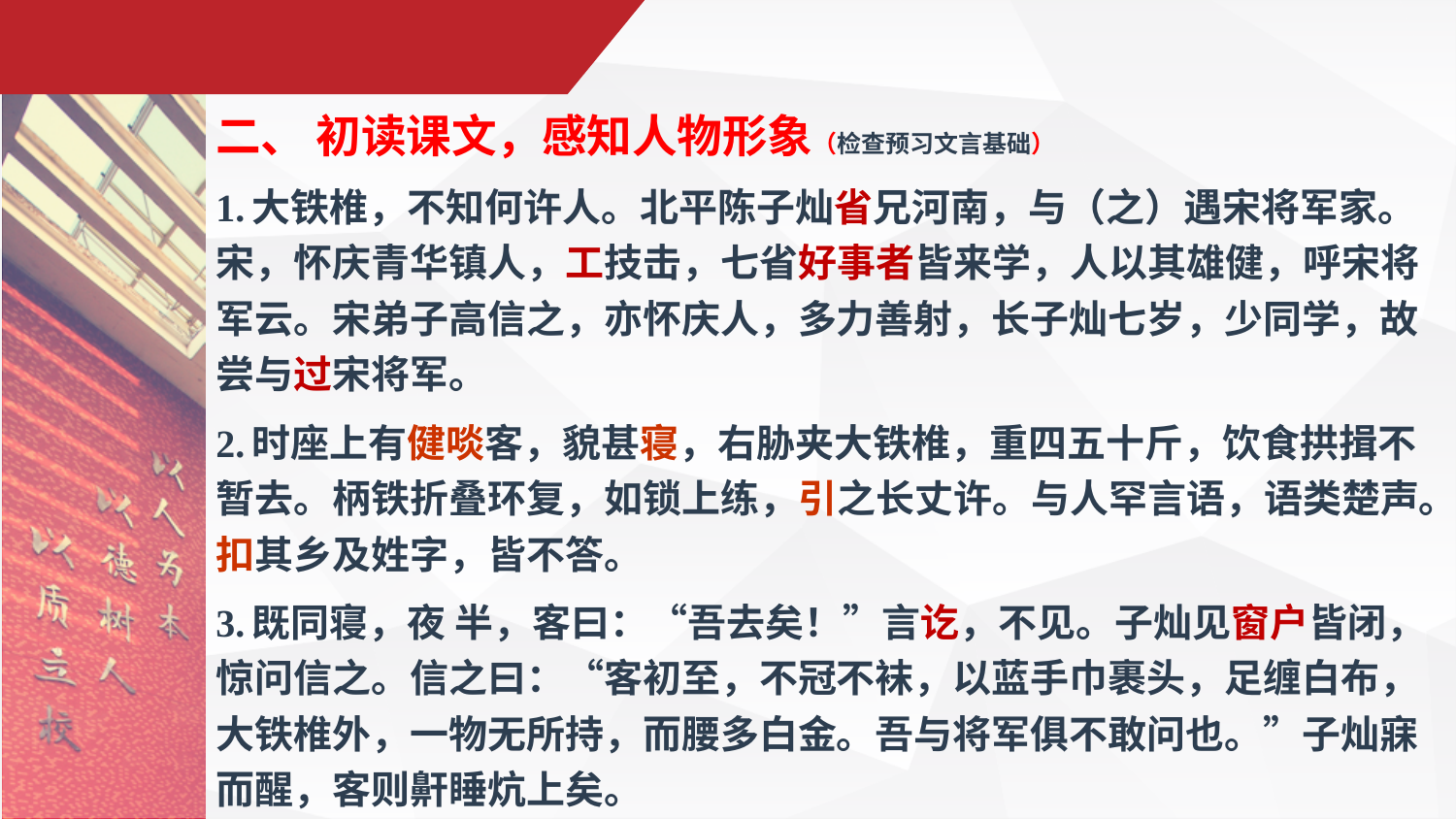

二、 初读课文，感知人物形象（检查预习文言基础）
1.大铁椎，不知何许人。北平陈子灿省兄河南，与（之）遇宋将军家。宋，怀庆青华镇人，工技击，七省好事者皆来学，人以其雄健，呼宋将军云。宋弟子高信之，亦怀庆人，多力善射，长子灿七岁，少同学，故尝与过宋将军。
2.时座上有健啖客，貌甚寝，右胁夹大铁椎，重四五十斤，饮食拱揖不暂去。柄铁折叠环复，如锁上练，引之长丈许。与人罕言语，语类楚声。扣其乡及姓字，皆不答。
3.既同寝，夜 半，客曰：“吾去矣！”言讫，不见。子灿见窗户皆闭，惊问信之。信之曰：“客初至，不冠不袜，以蓝手巾裹头，足缠白布，大铁椎外，一物无所持，而腰多白金。吾与将军俱不敢问也。”子灿寐而醒，客则鼾睡炕上矣。